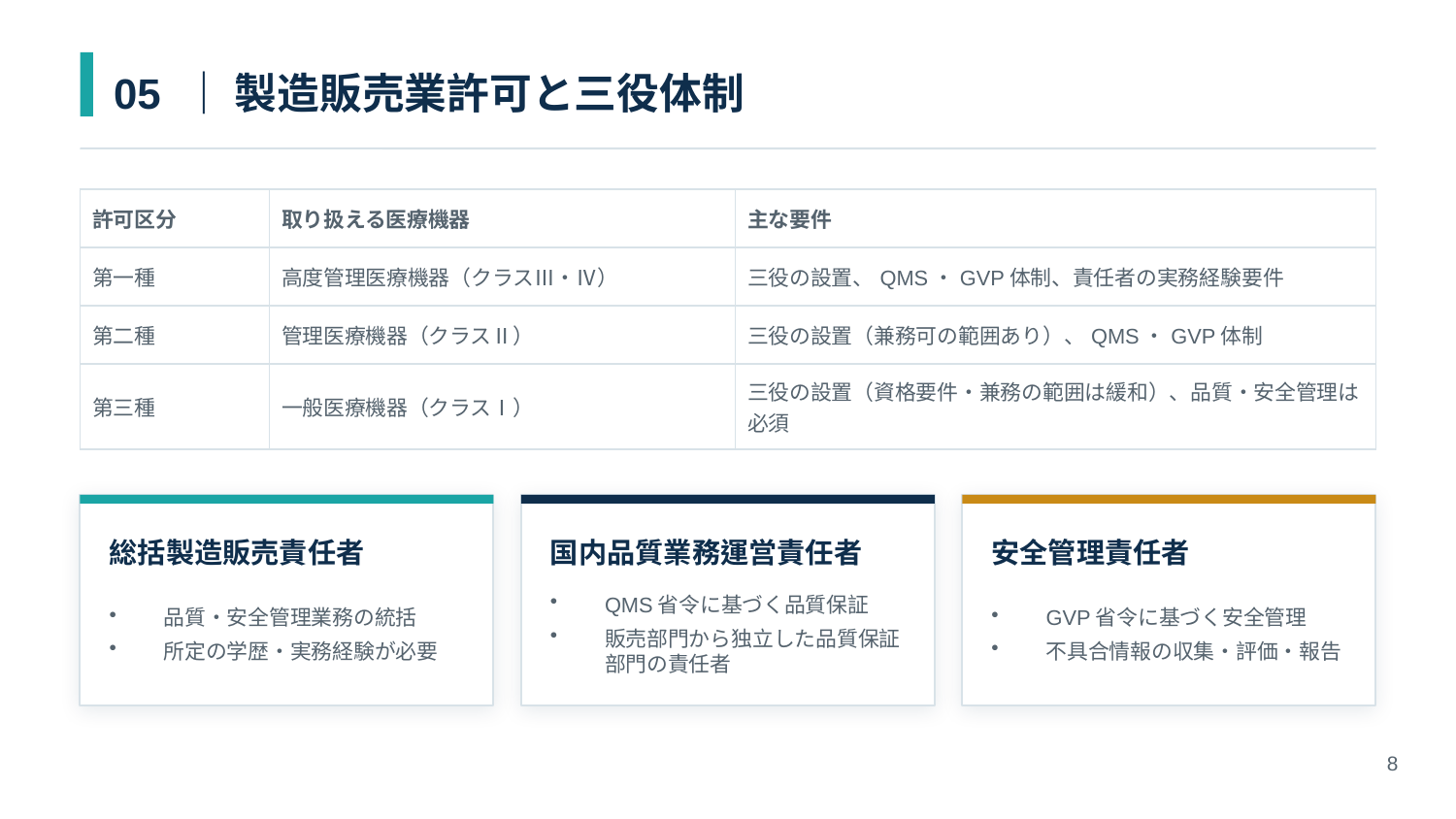

05 ｜ 製造販売業許可と三役体制
| 許可区分 | 取り扱える医療機器 | 主な要件 |
| --- | --- | --- |
| 第一種 | 高度管理医療機器（クラスⅢ・Ⅳ） | 三役の設置、QMS・GVP体制、責任者の実務経験要件 |
| 第二種 | 管理医療機器（クラスⅡ） | 三役の設置（兼務可の範囲あり）、QMS・GVP体制 |
| 第三種 | 一般医療機器（クラスⅠ） | 三役の設置（資格要件・兼務の範囲は緩和）、品質・安全管理は必須 |

総括製造販売責任者
国内品質業務運営責任者
安全管理責任者
品質・安全管理業務の統括
所定の学歴・実務経験が必要
QMS省令に基づく品質保証
販売部門から独立した品質保証部門の責任者
GVP省令に基づく安全管理
不具合情報の収集・評価・報告
8